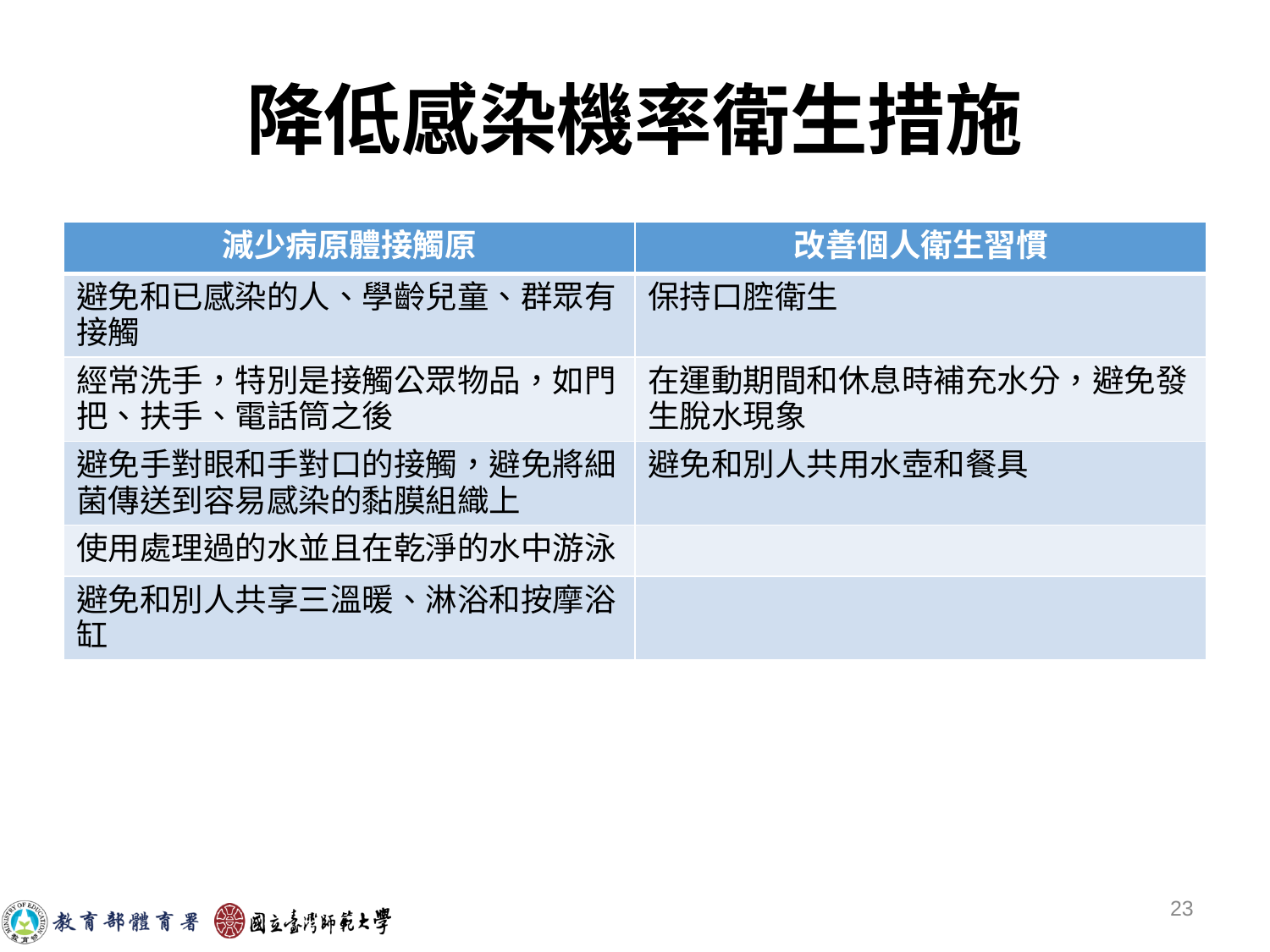

# 降低感染機率衛生措施
| 減少病原體接觸原 | 改善個人衛生習慣 |
| --- | --- |
| 避免和已感染的人、學齡兒童、群眾有接觸 | 保持口腔衛生 |
| 經常洗手，特別是接觸公眾物品，如門把、扶手、電話筒之後 | 在運動期間和休息時補充水分，避免發生脫水現象 |
| 避免手對眼和手對口的接觸，避免將細菌傳送到容易感染的黏膜組織上 | 避免和別人共用水壺和餐具 |
| 使用處理過的水並且在乾淨的水中游泳 |  |
| 避免和別人共享三溫暖、淋浴和按摩浴缸 |  |
23